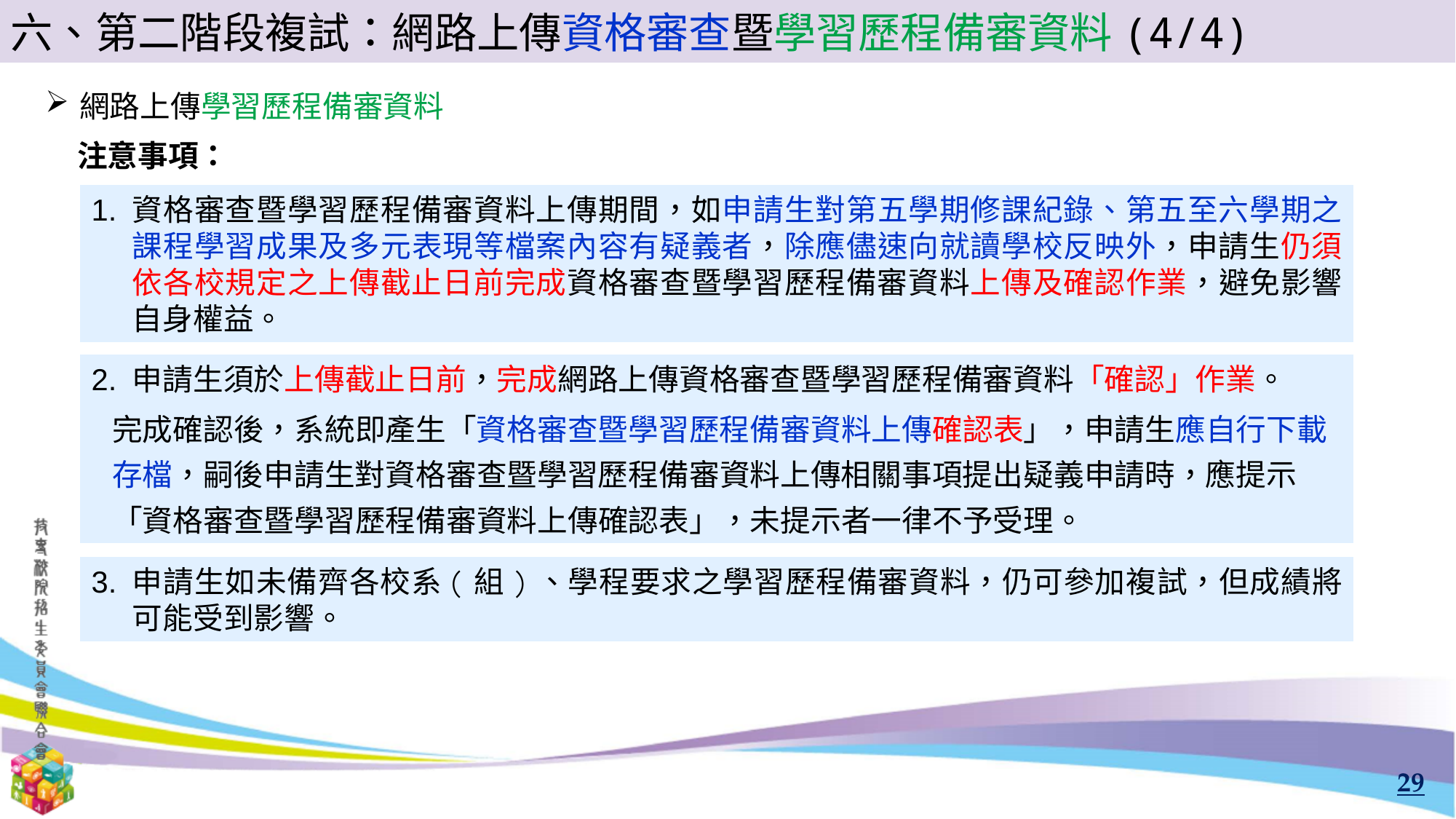

六、第二階段複試：網路上傳資格審查暨學習歷程備審資料(4/4)
網路上傳學習歷程備審資料
注意事項：
資格審查暨學習歷程備審資料上傳期間，如申請生對第五學期修課紀錄、第五至六學期之課程學習成果及多元表現等檔案內容有疑義者，除應儘速向就讀學校反映外，申請生仍須依各校規定之上傳截止日前完成資格審查暨學習歷程備審資料上傳及確認作業，避免影響自身權益。
申請生須於上傳截止日前，完成網路上傳資格審查暨學習歷程備審資料「確認」作業。
  完成確認後，系統即產生「資格審查暨學習歷程備審資料上傳確認表」，申請生應自行下載
  存檔，嗣後申請生對資格審查暨學習歷程備審資料上傳相關事項提出疑義申請時，應提示
  「資格審查暨學習歷程備審資料上傳確認表」，未提示者一律不予受理。
申請生如未備齊各校系(組)、學程要求之學習歷程備審資料，仍可參加複試，但成績將可能受到影響。
29